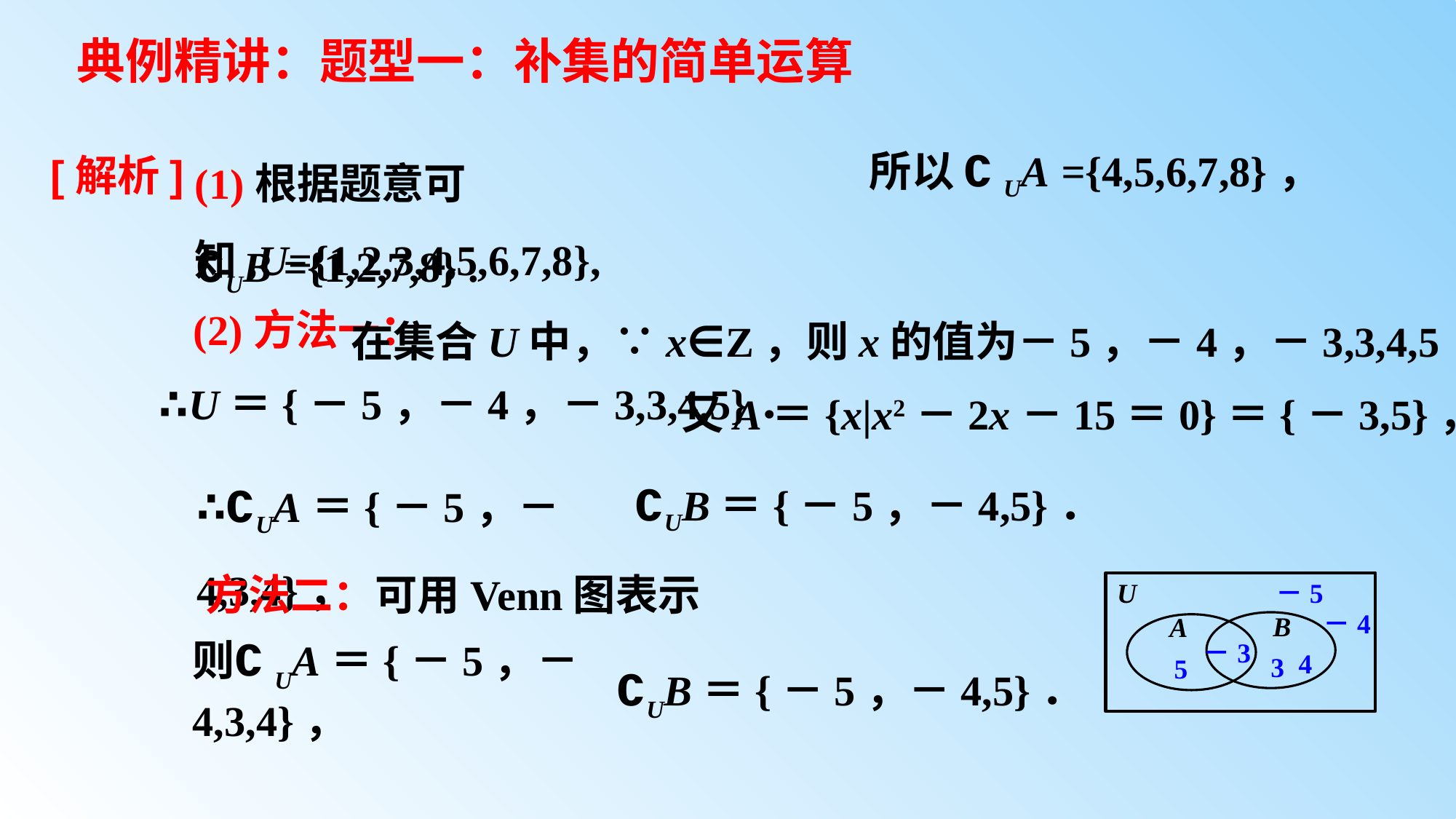

# 典例精讲：题型一：补集的简单运算
(1)根据题意可知,U={1,2,3,4,5,6,7,8},
所以 ∁UA ={4,5,6,7,8}，
[解析]
∁UB ={1,2,7,8} .
在集合U中，∵x∈Z，则x的值为－5，－4，－3,3,4,5，
(2)方法一：
又A＝{x|x2－2x－15＝0}＝{－3,5}，
∴U＝{－5，－4，－3,3,4,5}．
∁UB＝{－5，－4,5}．
∴∁UA＝{－5，－4,3,4}，
方法二：可用Venn图表示
U

－5
－4
B

A

－3
4
3
5
则∁UA＝{－5，－4,3,4}，
∁UB＝{－5，－4,5}．